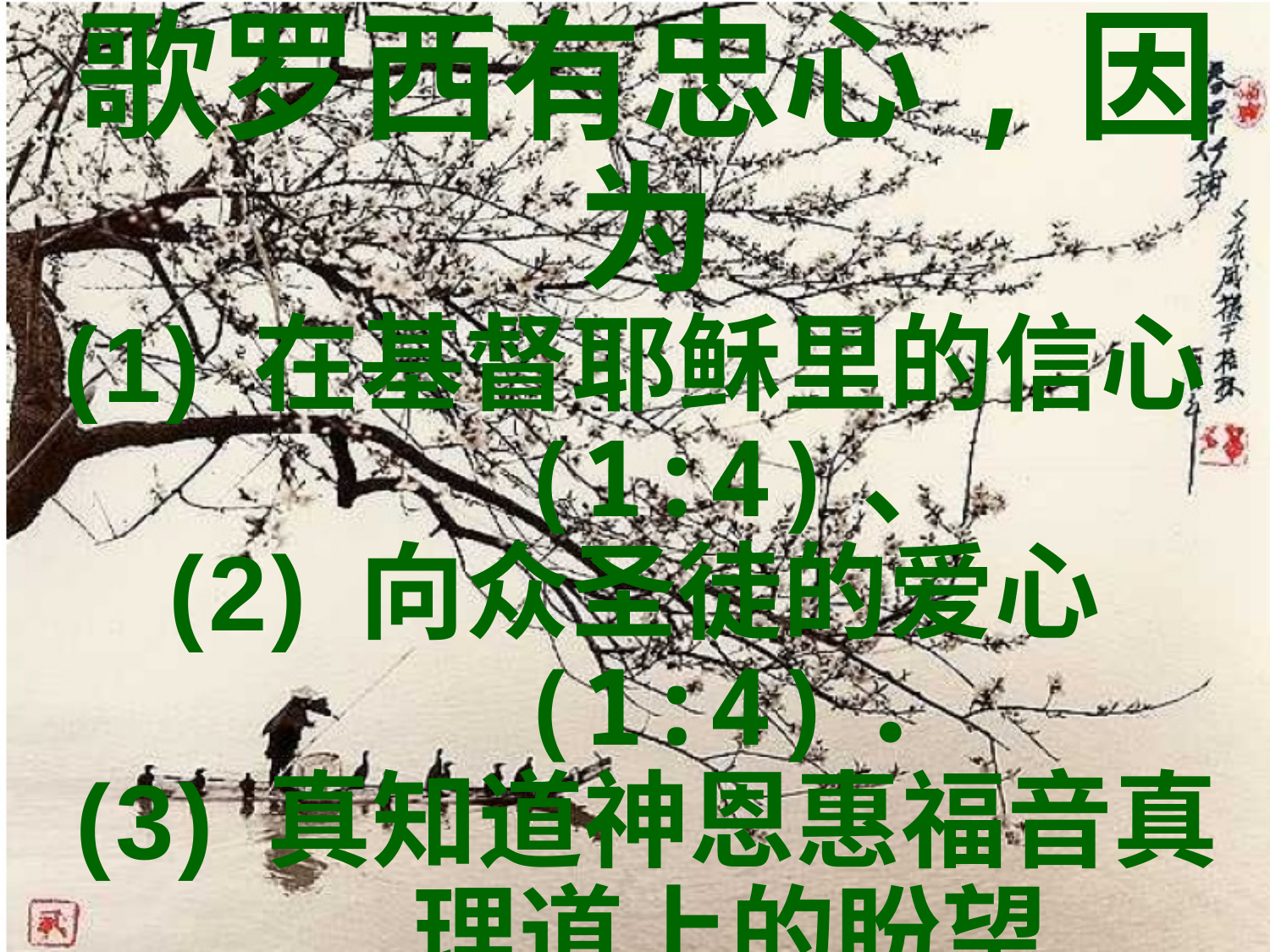

歌罗西有忠心,因为
在基督耶稣里的信心(1:4)、
向众圣徒的爱心(1:4)．
真知道神恩惠福音真理道上的盼望(1:5)。